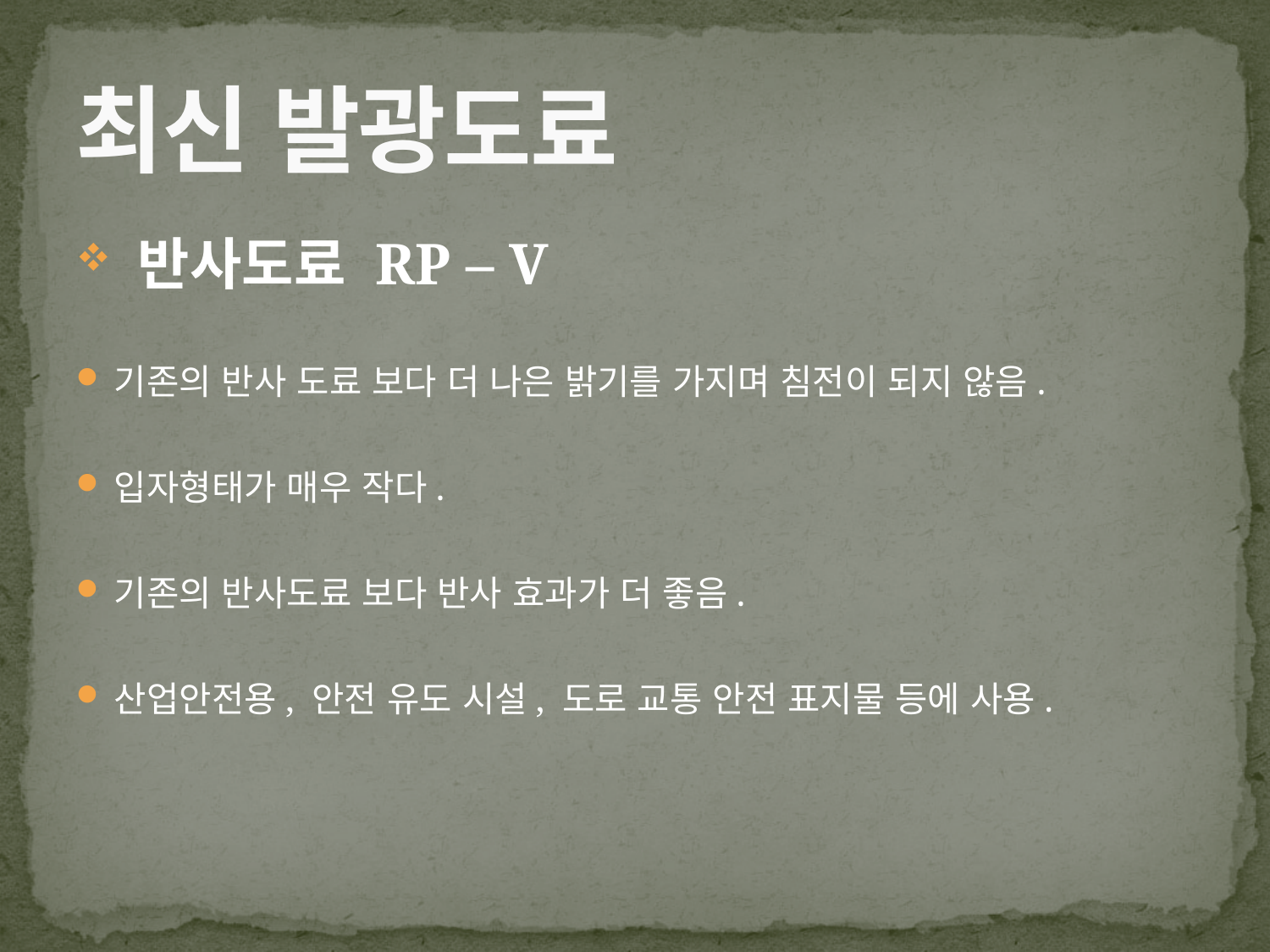

# 최신 발광도료
 반사도료 RP – V

기존의 반사 도료 보다 더 나은 밝기를 가지며 침전이 되지 않음.

입자형태가 매우 작다.

기존의 반사도료 보다 반사 효과가 더 좋음.

산업안전용, 안전 유도 시설, 도로 교통 안전 표지물 등에 사용.